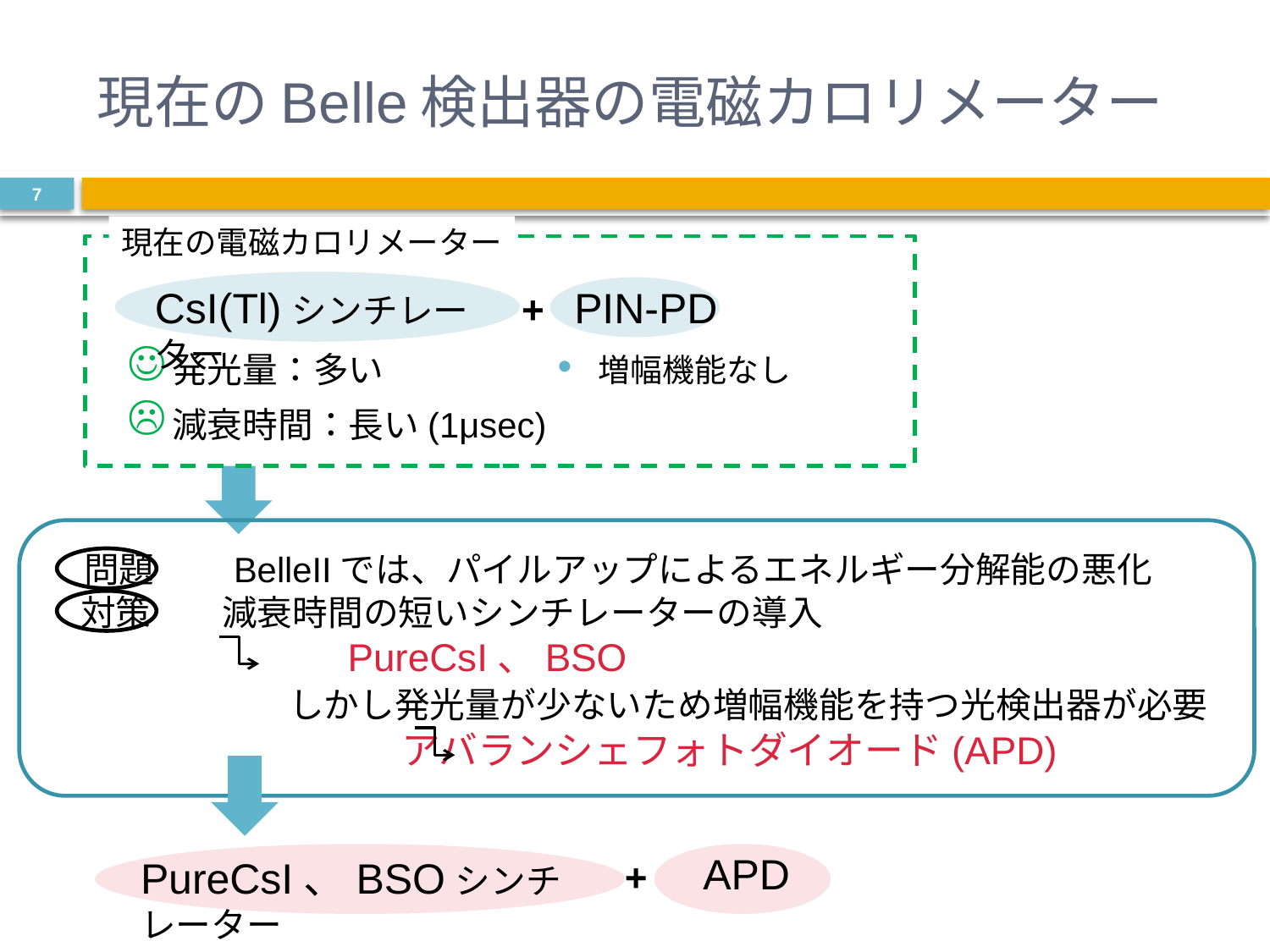

# 現在のBelle検出器の電磁カロリメーター
7
現在の電磁カロリメーター

CsI(Tl)シンチレーター
PIN-PD

+
発光量：多い
減衰時間：長い(1μsec)

増幅機能なし

　問題　　BelleIIでは、パイルアップによるエネルギー分解能の悪化
　対策　　減衰時間の短いシンチレーターの導入
　　　　　　       PureCsI、BSO
                           しかし発光量が少ないため増幅機能を持つ光検出器が必要
                                        アバランシェフォトダイオード(APD)

APD

PureCsI、BSOシンチレーター
+